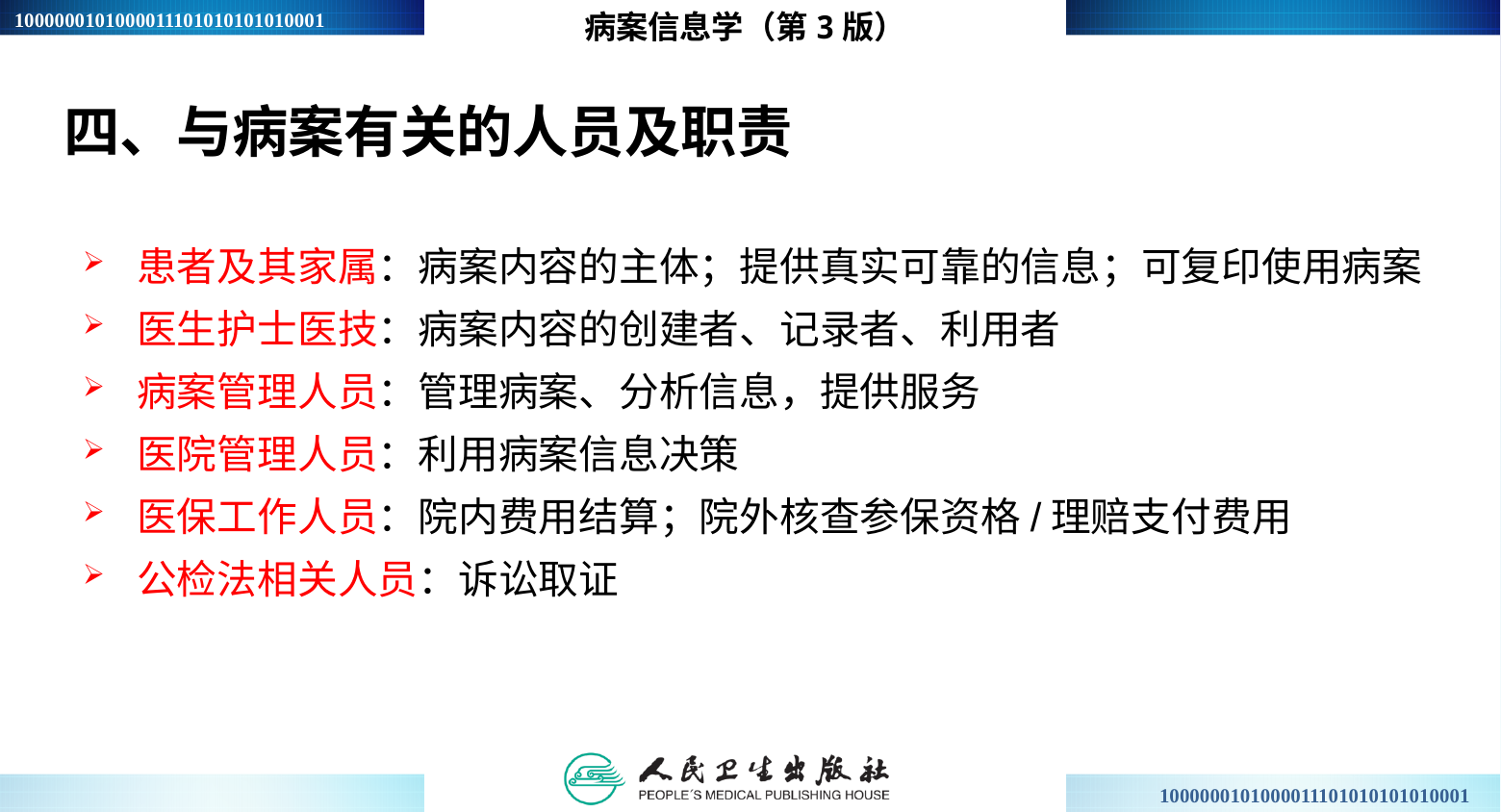

病案信息学（第3版）
四、与病案有关的人员及职责
患者及其家属：病案内容的主体；提供真实可靠的信息；可复印使用病案
医生护士医技：病案内容的创建者、记录者、利用者
病案管理人员：管理病案、分析信息，提供服务
医院管理人员：利用病案信息决策
医保工作人员：院内费用结算；院外核查参保资格/理赔支付费用
公检法相关人员：诉讼取证